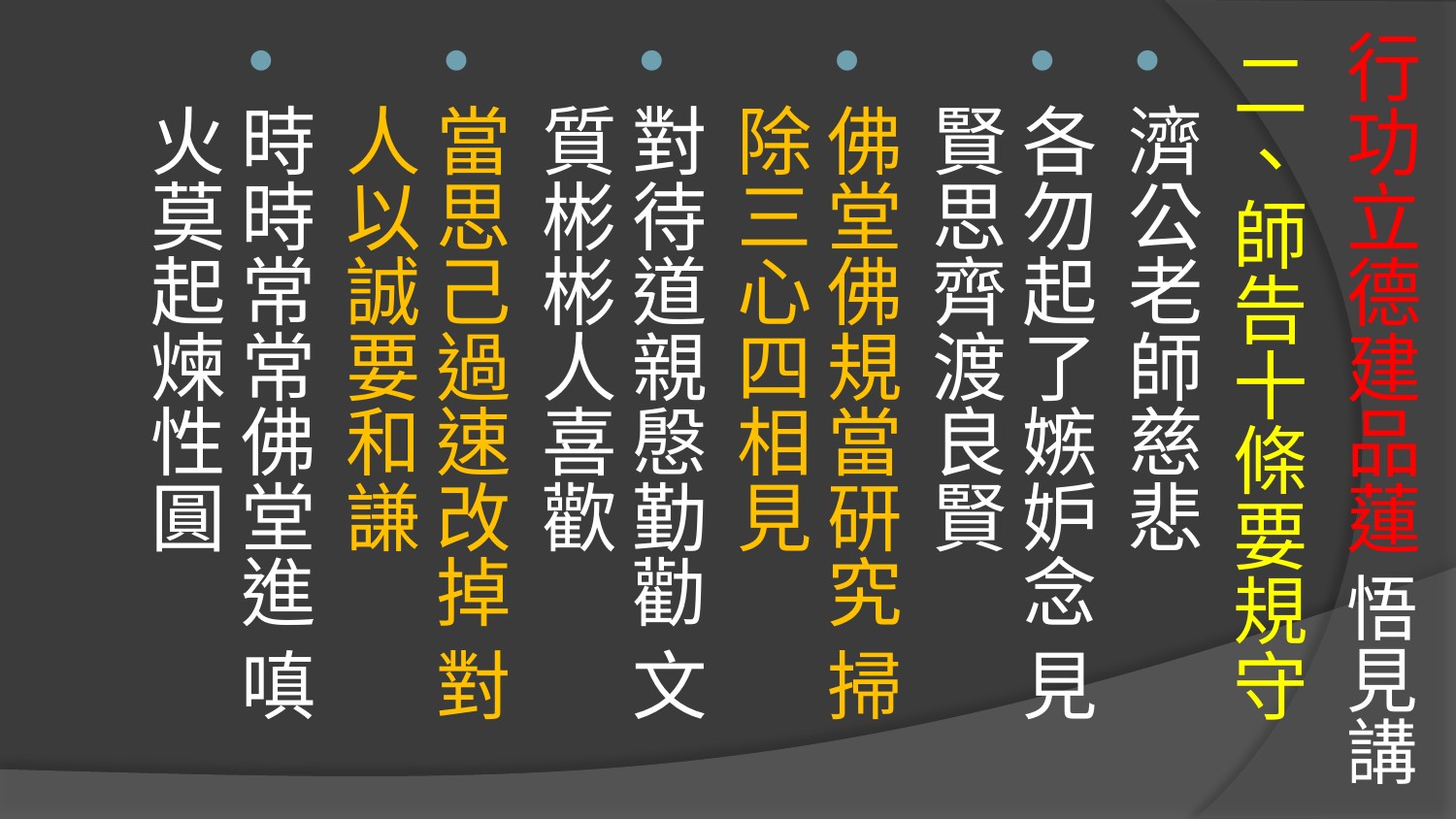

# 行功立德建品蓮 悟見講
二、師告十條要規守
濟公老師慈悲
各勿起了嫉妒念 見賢思齊渡良賢
佛堂佛規當研究 掃除三心四相見
對待道親慇勤勸 文質彬彬人喜歡
當思己過速改掉 對人以誠要和謙
時時常常佛堂進 嗔火莫起煉性圓